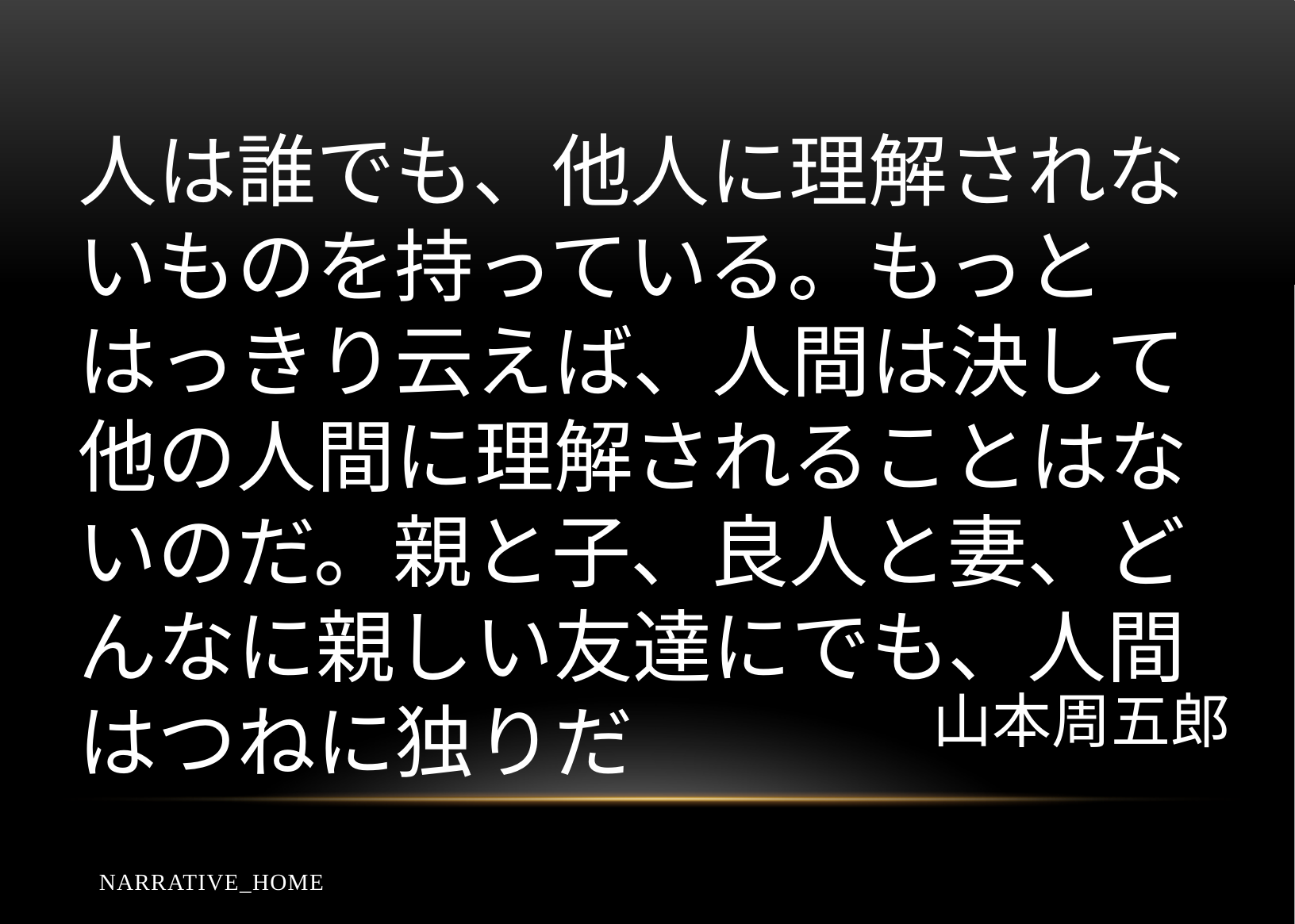

人は誰でも、他人に理解されないものを持っている。もっとはっきり云えば、人間は決して他の人間に理解されることはないのだ。親と子、良人と妻、どんなに親しい友達にでも、人間はつねに独りだ
山本周五郎
Narrative_home